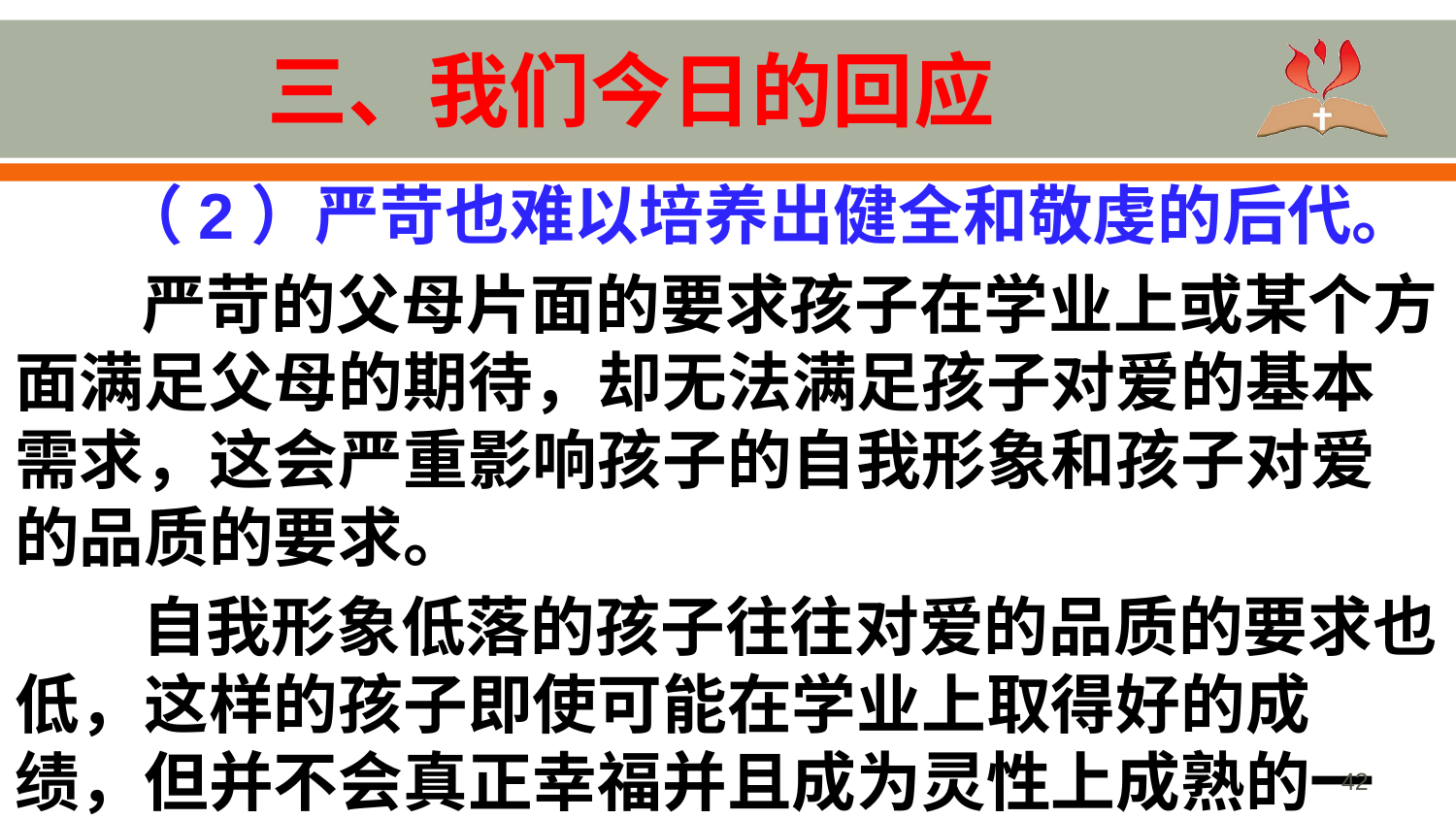

# 三、我们今日的回应
      （2）严苛也难以培养出健全和敬虔的后代。
严苛的父母片面的要求孩子在学业上或某个方面满足父母的期待，却无法满足孩子对爱的基本需求，这会严重影响孩子的自我形象和孩子对爱的品质的要求。
自我形象低落的孩子往往对爱的品质的要求也低，这样的孩子即使可能在学业上取得好的成绩，但并不会真正幸福并且成为灵性上成熟的一代。

42